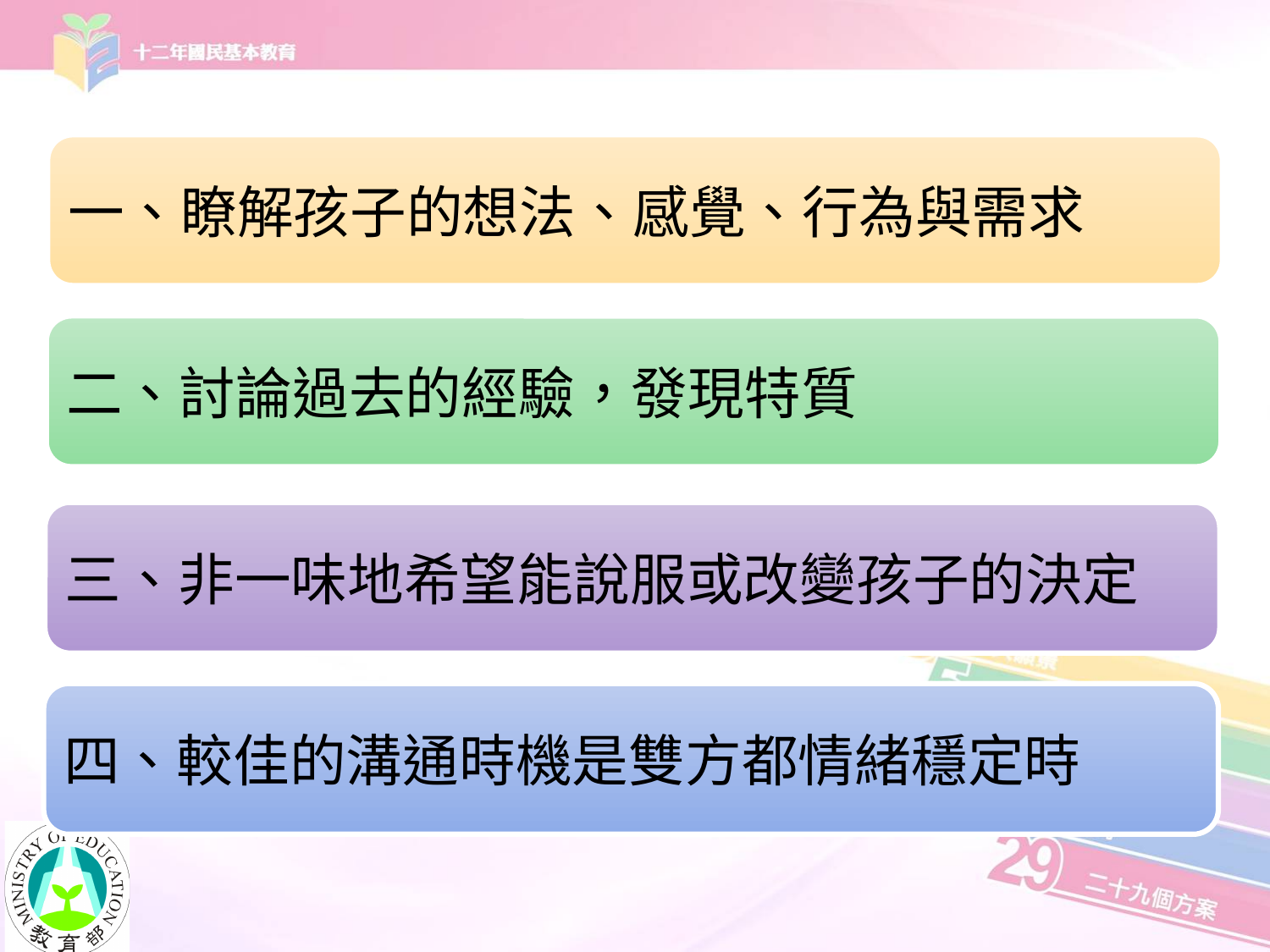

一、瞭解孩子的想法、感覺、行為與需求
二、討論過去的經驗，發現特質
三、非一味地希望能說服或改變孩子的決定
四、較佳的溝通時機是雙方都情緒穩定時